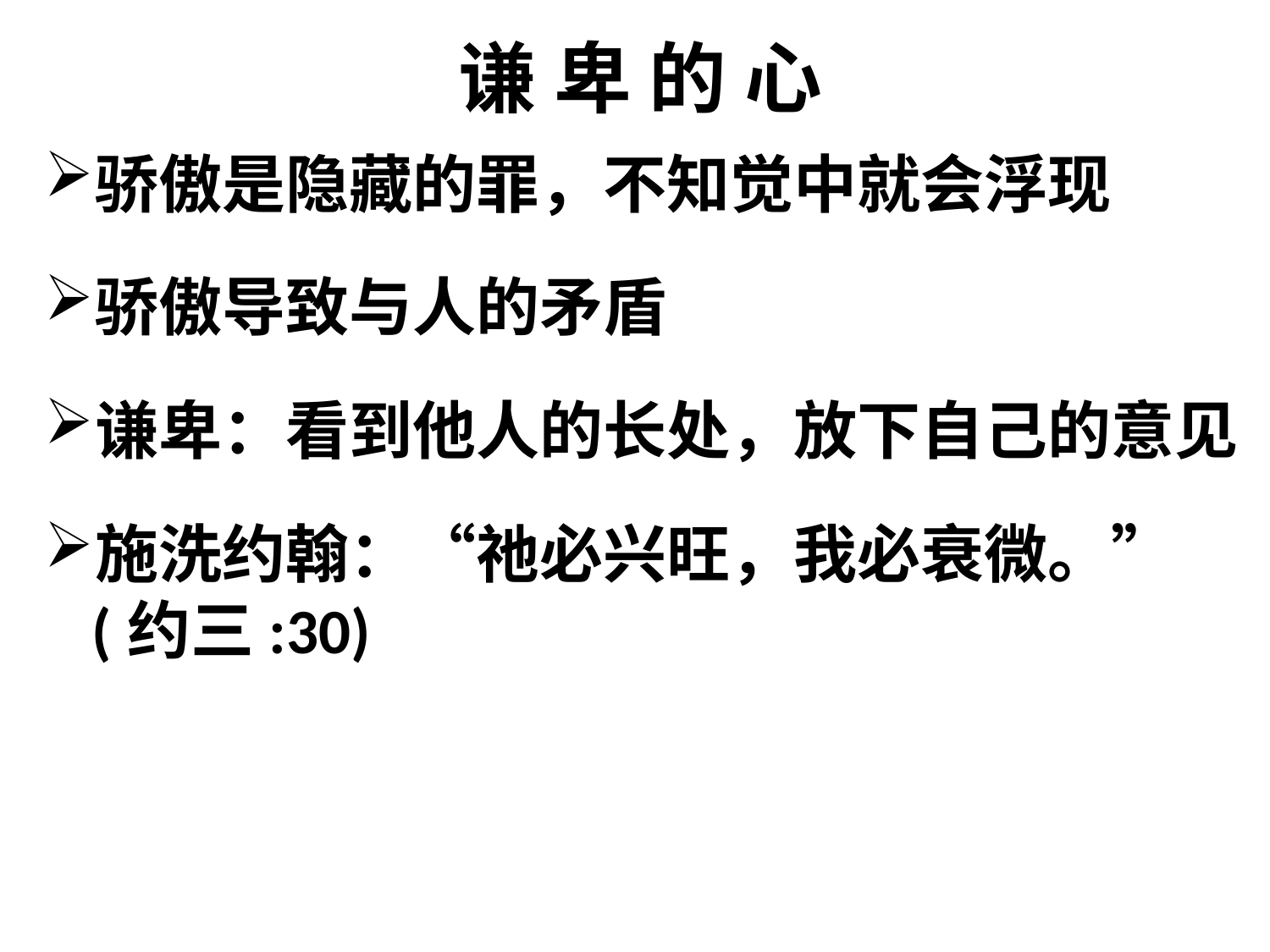

# 谦 卑 的 心
骄傲是隐藏的罪，不知觉中就会浮现

骄傲导致与人的矛盾

谦卑：看到他人的长处，放下自己的意见

施洗约翰：“祂必兴旺，我必衰微。” (约三:30)